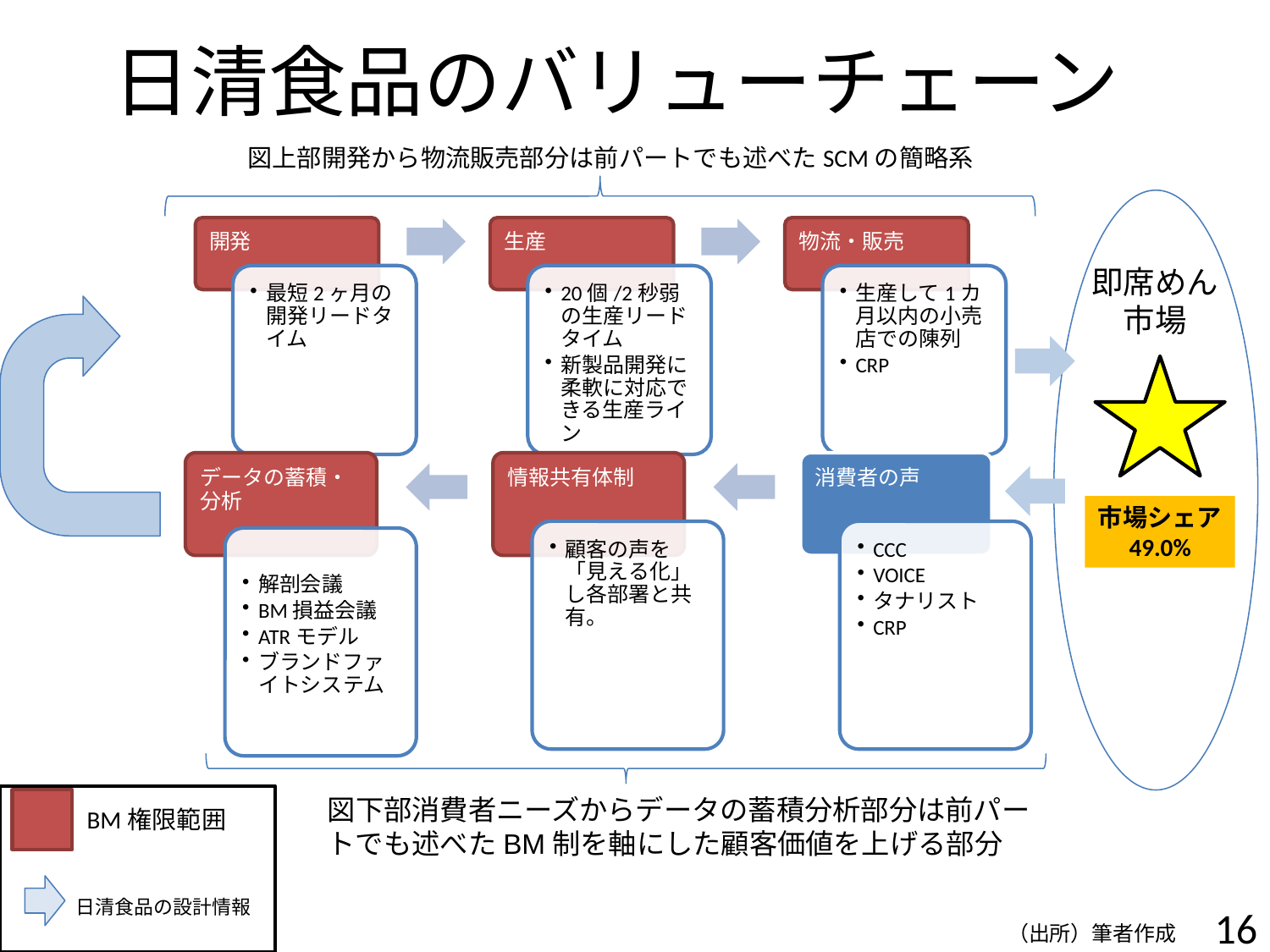

# 日清食品のバリューチェーン

図上部開発から物流販売部分は前パートでも述べたSCMの簡略系

開発
最短2ヶ月の開発リードタイム

生産
20個/2秒弱の生産リードタイム
新製品開発に柔軟に対応できる生産ライン

物流・販売
生産して1カ月以内の小売店での陳列
CRP
即席めん市場

データの蓄積・分析

解剖会議
BM損益会議
ATRモデル
ブランドファイトシステム

情報共有体制
顧客の声を「見える化」し各部署と共有。

消費者の声
CCC
VOICE
タナリスト
CRP

市場シェア
49.0%

図下部消費者ニーズからデータの蓄積分析部分は前パートでも述べたBM制を軸にした顧客価値を上げる部分

BM権限範囲

日清食品の設計情報
16
（出所）筆者作成